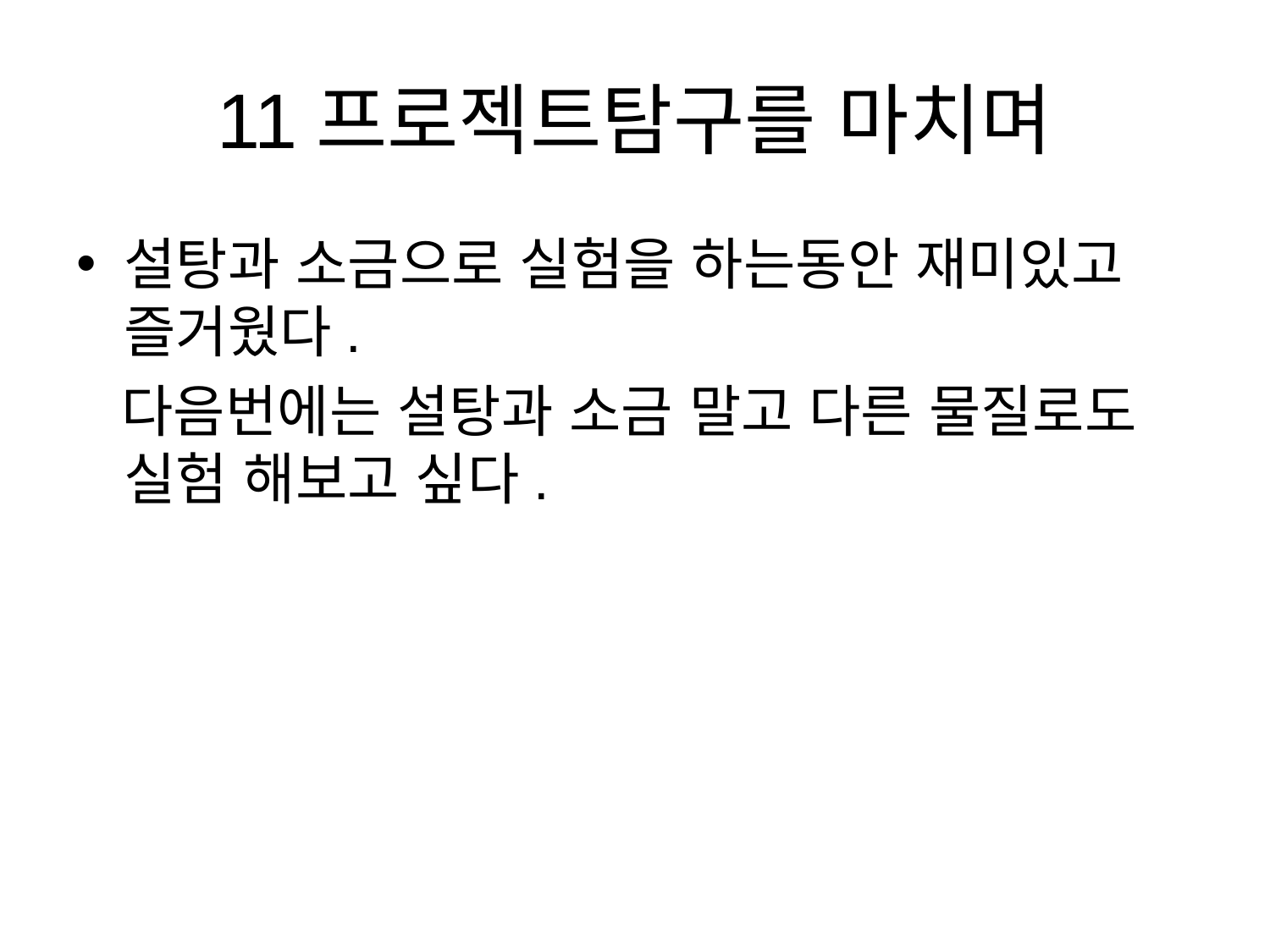

# 11프로젝트탐구를 마치며
설탕과 소금으로 실험을 하는동안 재미있고 즐거웠다.
  다음번에는 설탕과 소금 말고 다른 물질로도 실험 해보고 싶다.